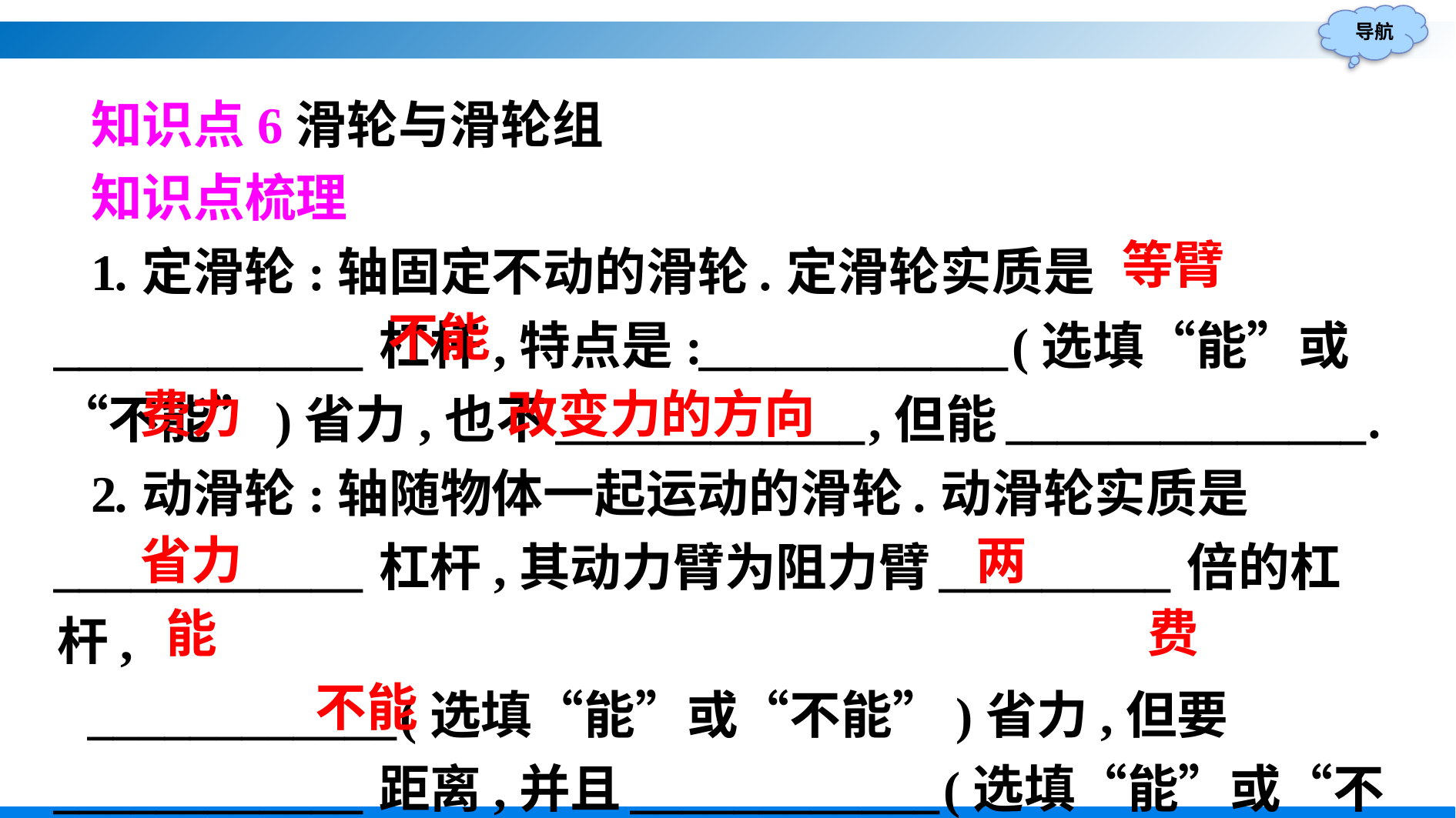

知识点6滑轮与滑轮组
知识点梳理
1.定滑轮:轴固定不动的滑轮.定滑轮实质是____________杠杆,特点是:____________(选填“能”或“不能”)省力,也不____________,但能______________.
2.动滑轮:轴随物体一起运动的滑轮.动滑轮实质是____________杠杆,其动力臂为阻力臂_________倍的杠杆,
____________(选填“能”或“不能”)省力,但要____________距离,并且____________(选填“能”或“不能”)改变力的方向.
等臂
不能
改变力的方向
费力
两
省力
费
能
不能